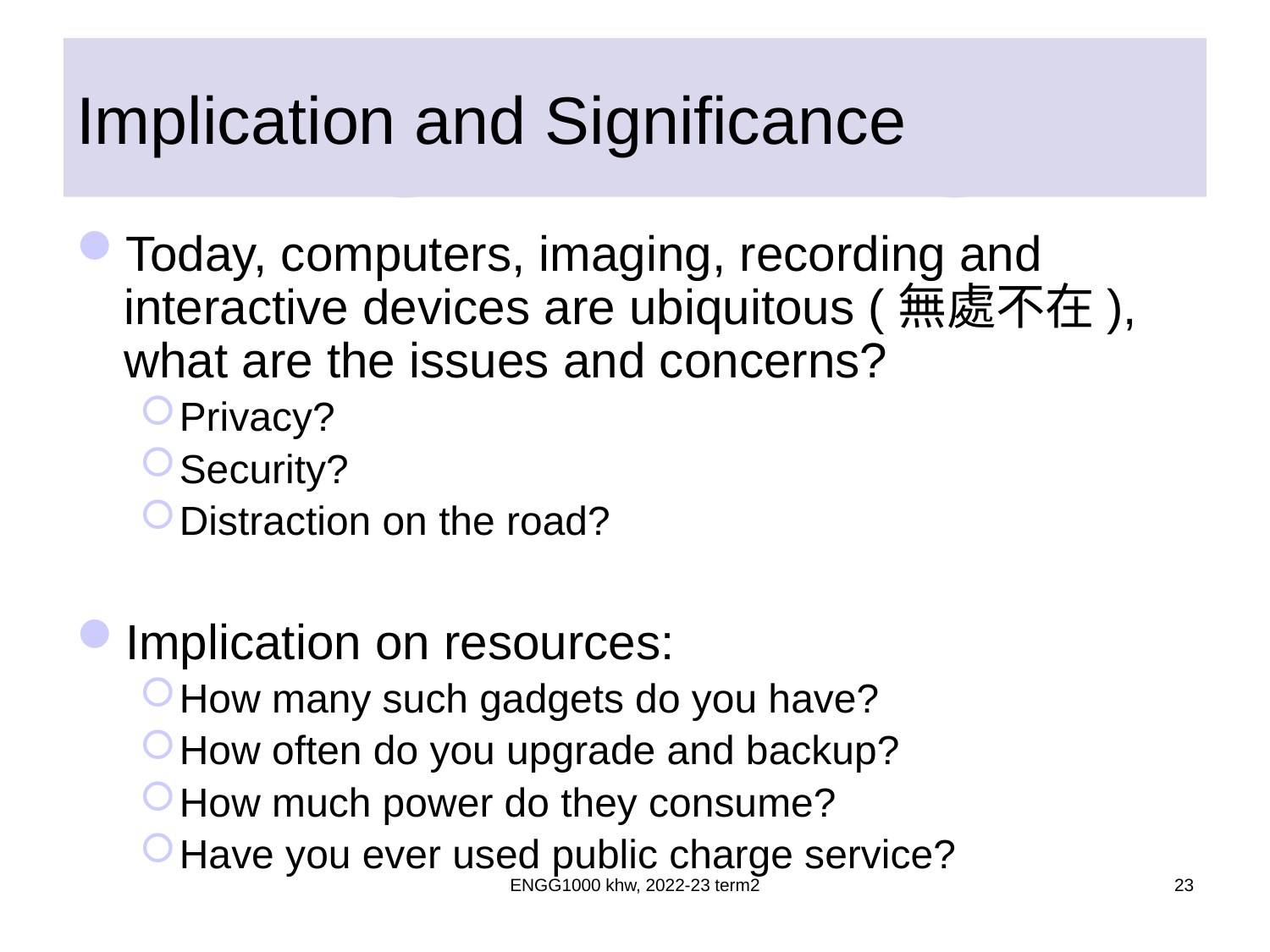

# Implication and Significance
Today, computers, imaging, recording and interactive devices are ubiquitous (無處不在), what are the issues and concerns?
Privacy?
Security?
Distraction on the road?

Implication on resources:
How many such gadgets do you have?
How often do you upgrade and backup?
How much power do they consume?
Have you ever used public charge service?
ENGG1000 khw, 2022-23 term2
23